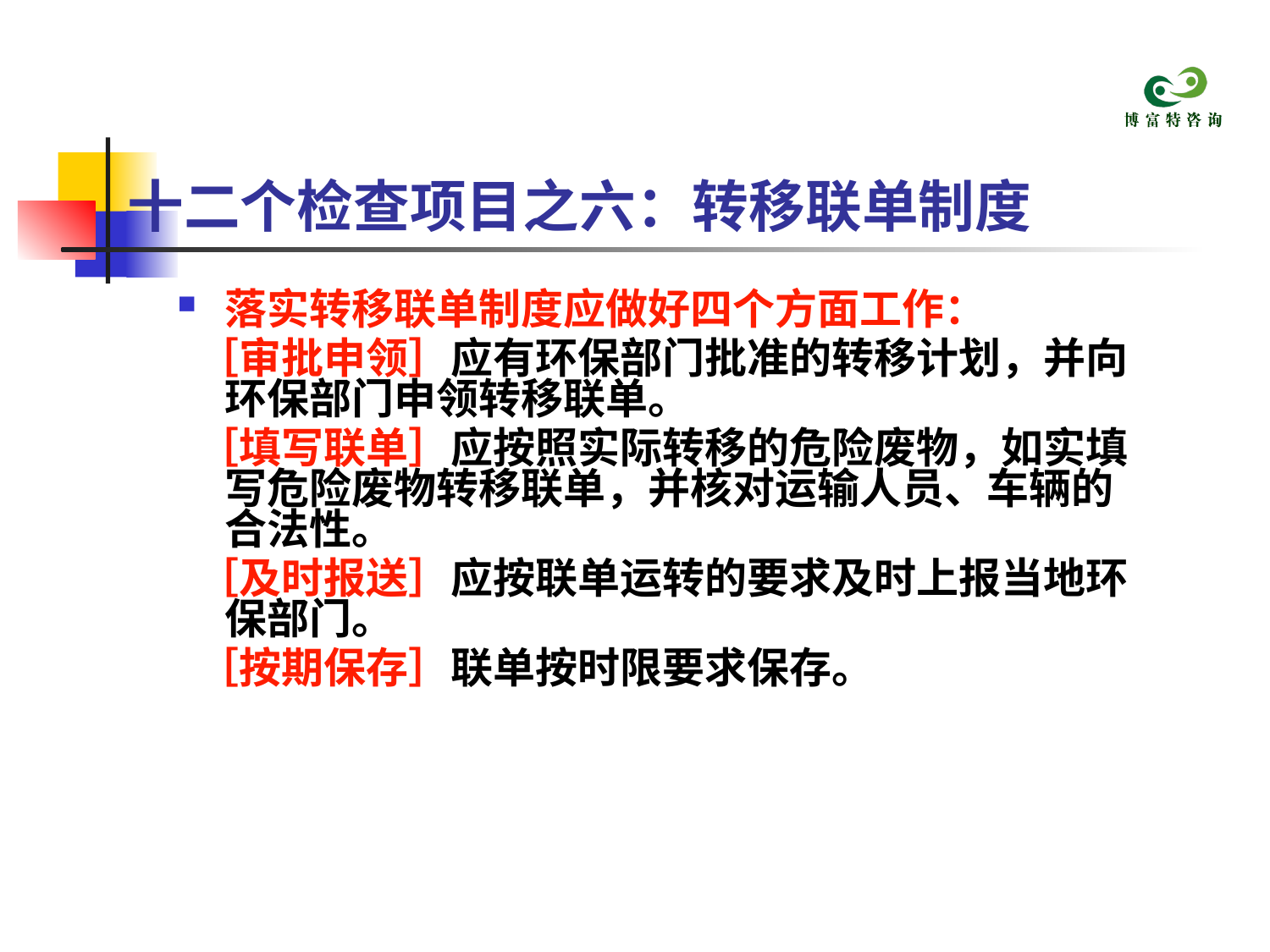

# 十二个检查项目之六：转移联单制度
落实转移联单制度应做好四个方面工作：
 ［审批申领］应有环保部门批准的转移计划，并向环保部门申领转移联单。
 ［填写联单］应按照实际转移的危险废物，如实填写危险废物转移联单，并核对运输人员、车辆的合法性。
 ［及时报送］应按联单运转的要求及时上报当地环保部门。
 ［按期保存］联单按时限要求保存。